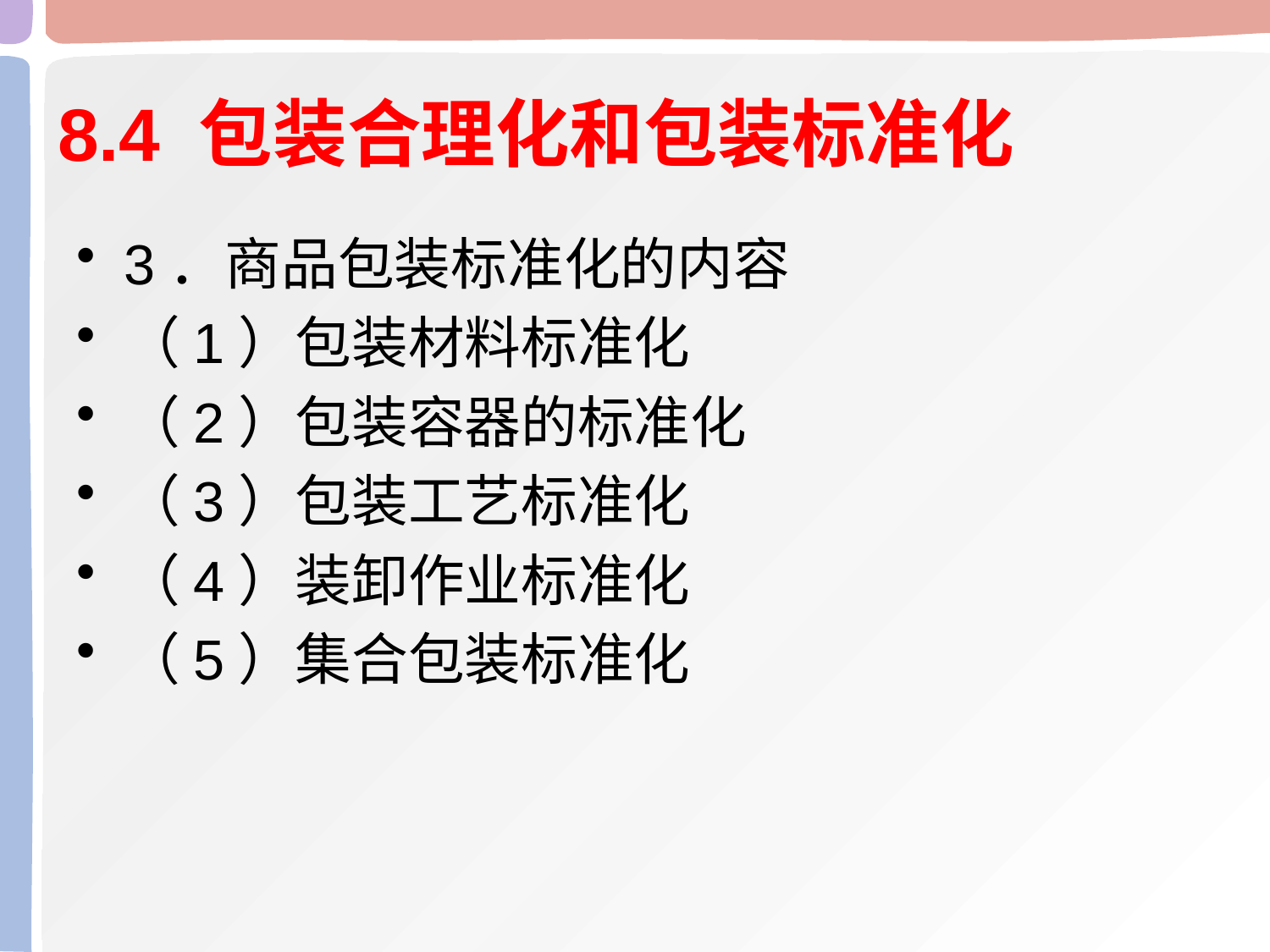

# 8.4 包装合理化和包装标准化
3．商品包装标准化的内容
（1）包装材料标准化
（2）包装容器的标准化
（3）包装工艺标准化
（4）装卸作业标准化
（5）集合包装标准化